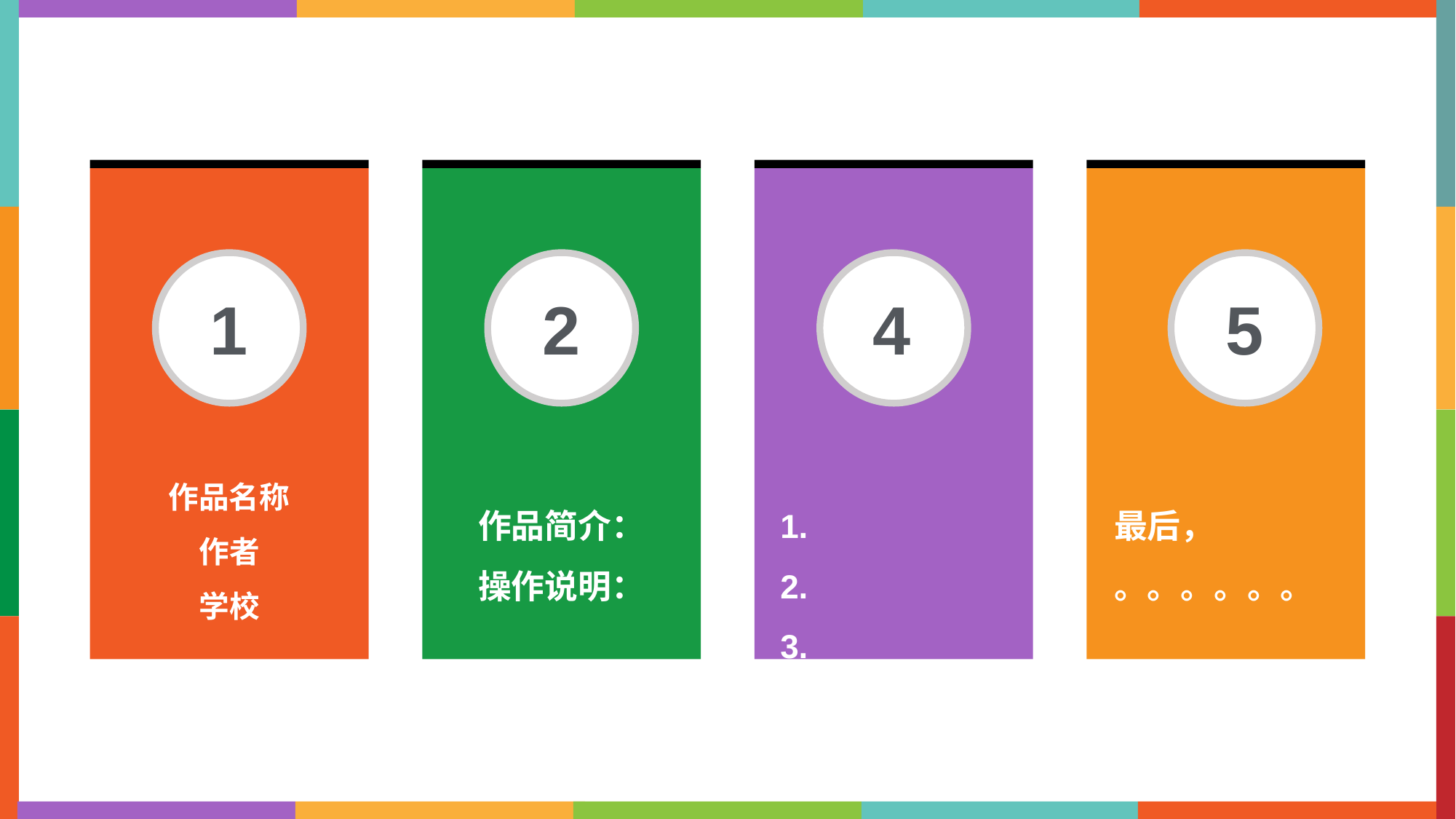

1
2
4
5
作品名称
作者
学校
作品简介：
操作说明：
1.
2.
3.
最后，
。。。。。。